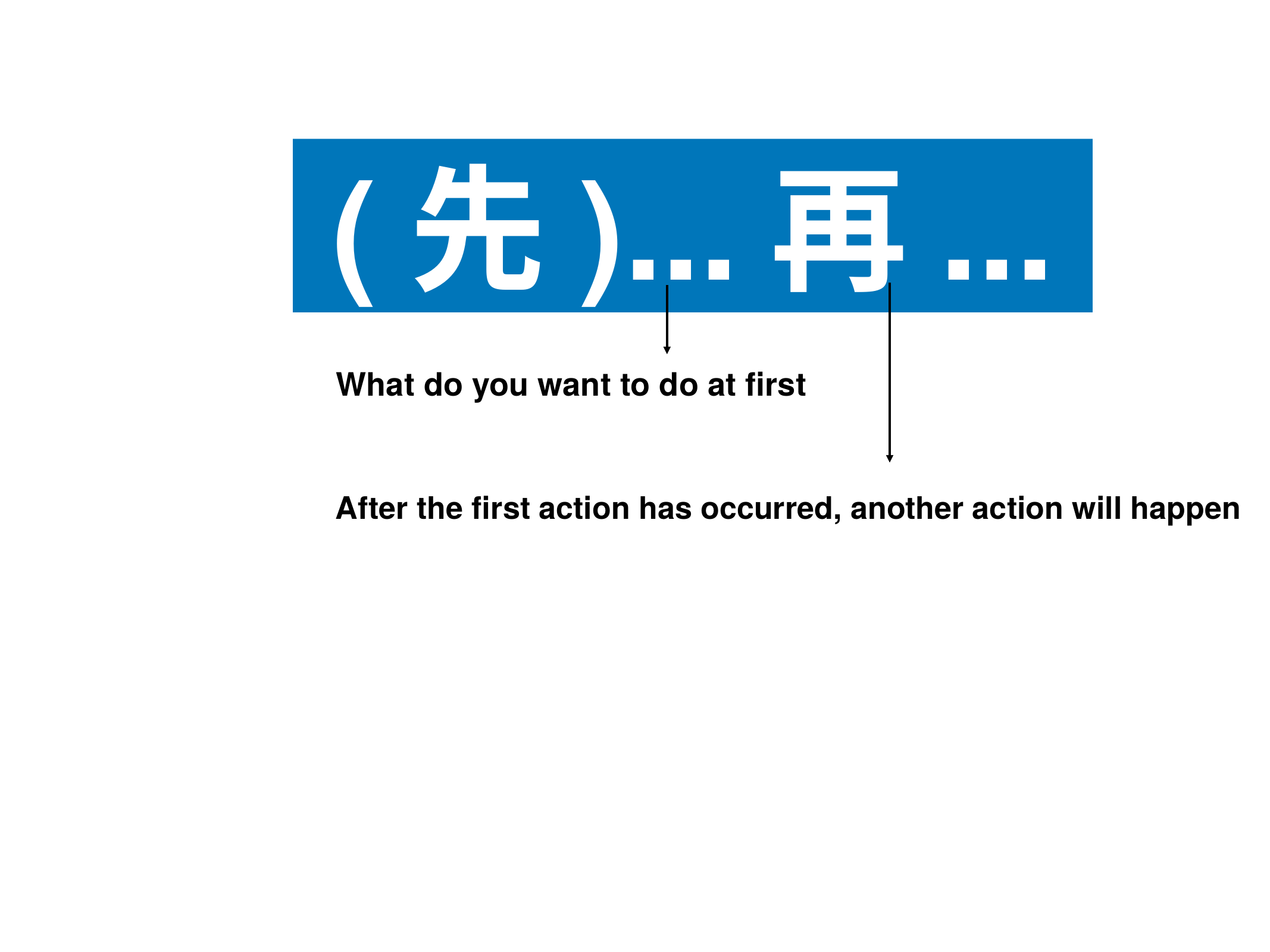

(先)...再...

What do you want to do at first
After the first action has occurred, another action will happen